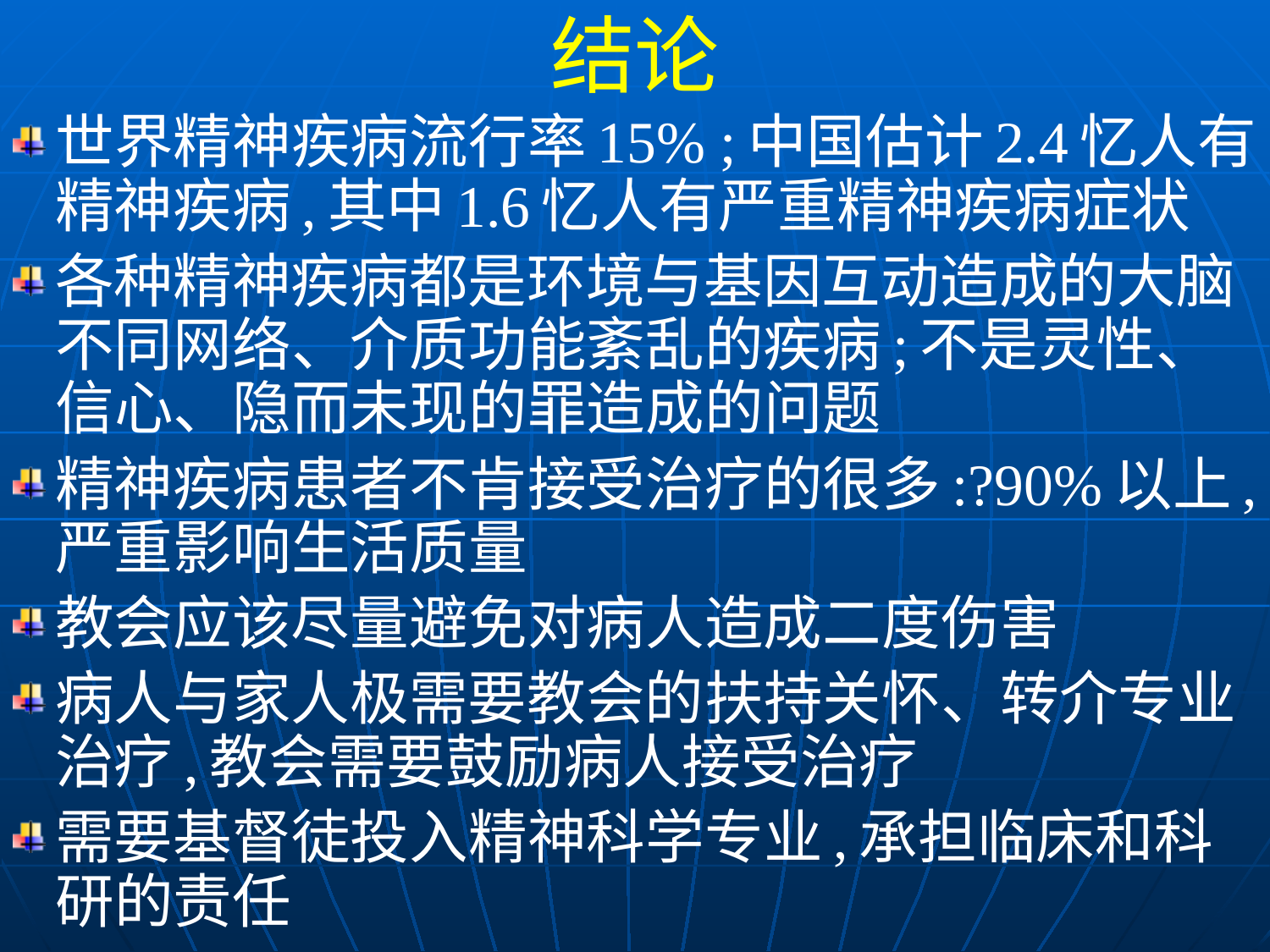

结论
世界精神疾病流行率15% ;中国估计2.4忆人有精神疾病,其中1.6忆人有严重精神疾病症状
各种精神疾病都是环境与基因互动造成的大脑不同网络、介质功能紊乱的疾病;不是灵性、信心、隐而未现的罪造成的问题
精神疾病患者不肯接受治疗的很多:?90%以上,严重影响生活质量
教会应该尽量避免对病人造成二度伤害
病人与家人极需要教会的扶持关怀、转介专业治疗,教会需要鼓励病人接受治疗
需要基督徒投入精神科学专业,承担临床和科研的责任